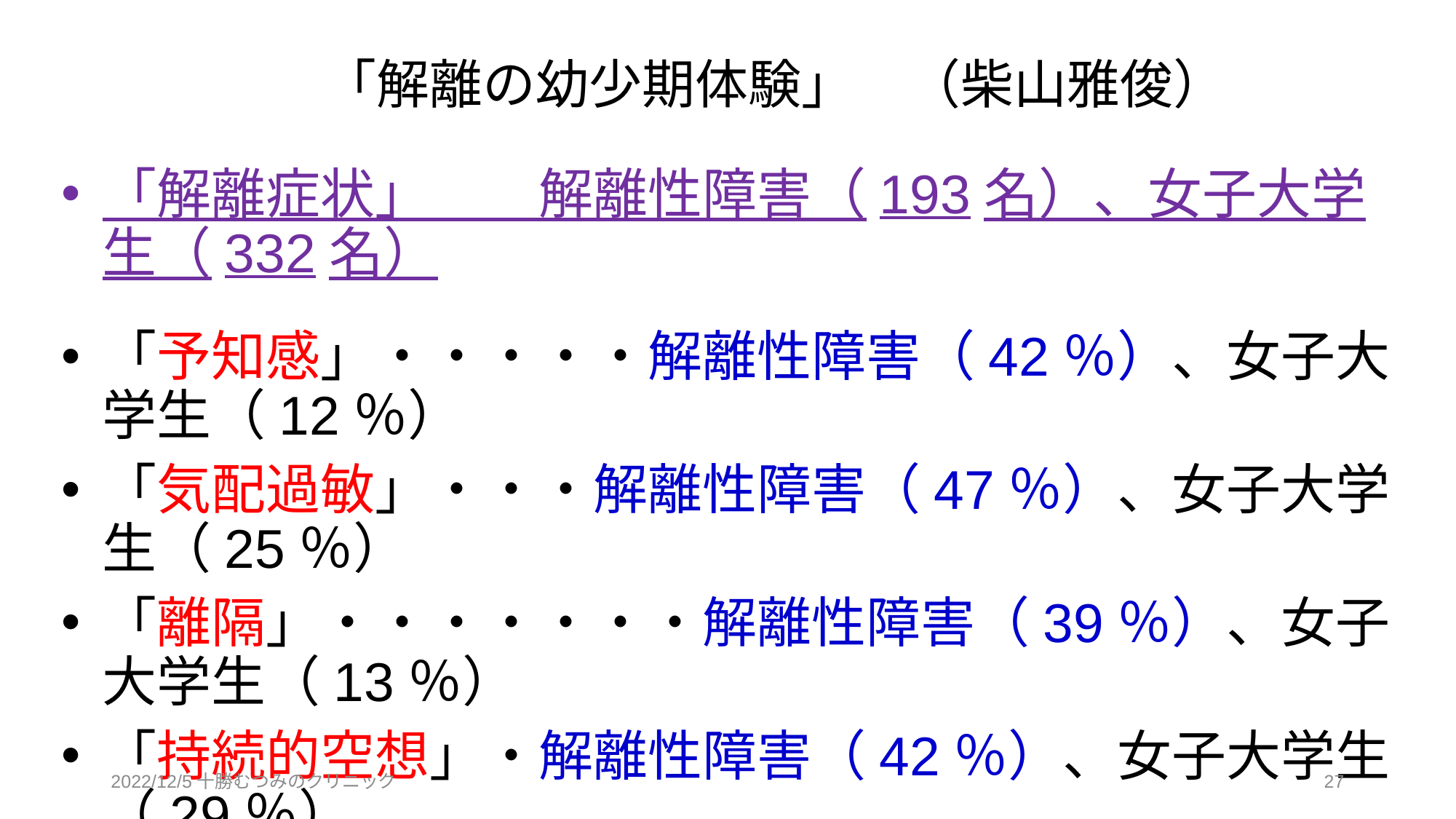

# 「解離の幼少期体験」　（柴山雅俊）
「解離症状」　　解離性障害（193名）、女子大学生（332名）

「予知感」・・・・・解離性障害（42％）、女子大学生（12％）
「気配過敏」・・・解離性障害（47％）、女子大学生（25％）
「離隔」・・・・・・・解離性障害（39％）、女子大学生（13％）
「持続的空想」・解離性障害（42％）、女子大学生（29％）
「幻聴」「幻視」・解離性障害（30％）、女子大学生（ 5％）
「想像の友」・・・解離性障害（41％）、女子大学生（13％）
2022/12/5十勝むつみのクリニック
27